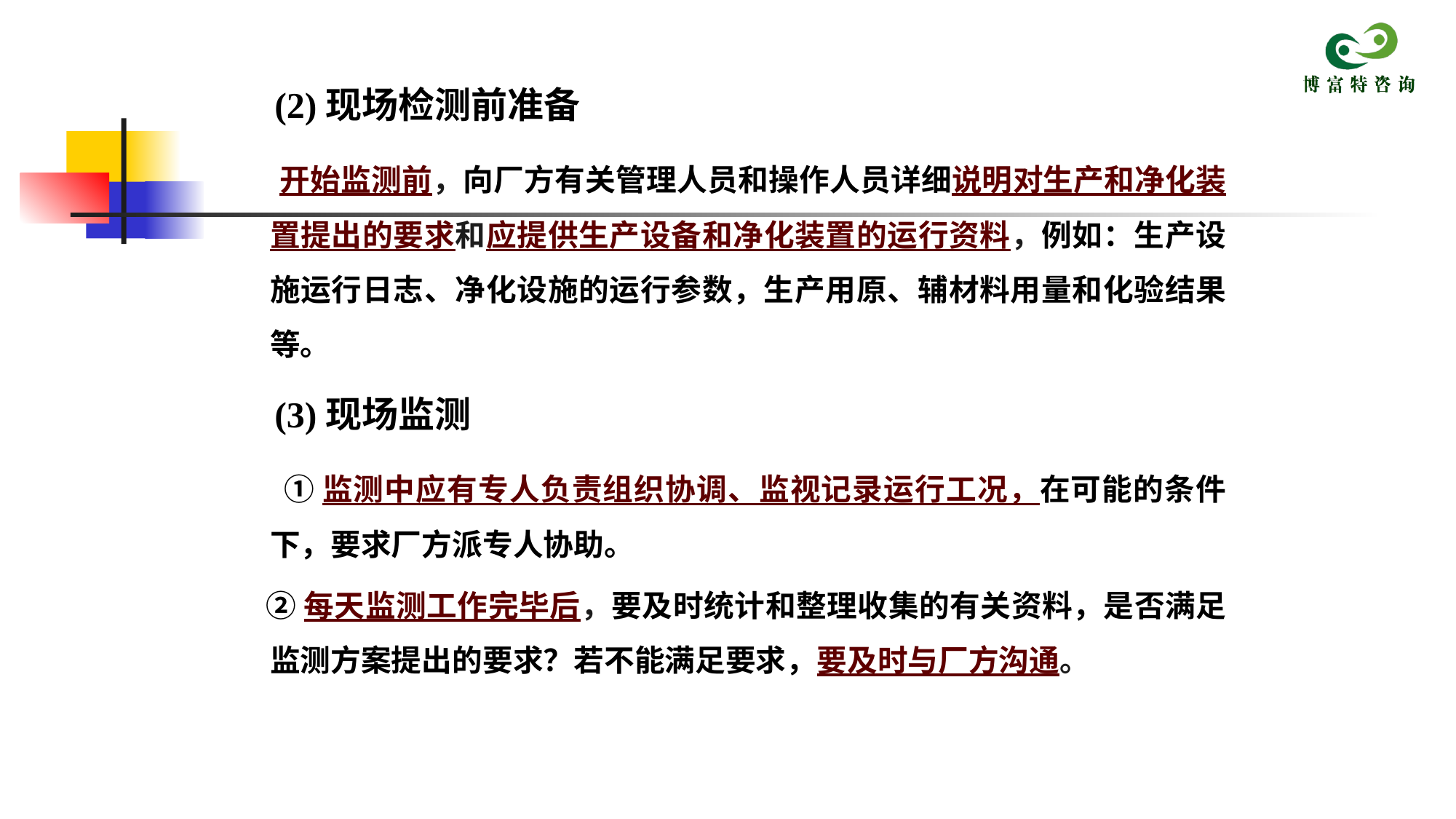

(2)现场检测前准备
     开始监测前，向厂方有关管理人员和操作人员详细说明对生产和净化装置提出的要求和应提供生产设备和净化装置的运行资料，例如：生产设施运行日志、净化设施的运行参数，生产用原、辅材料用量和化验结果等。
     (3)现场监测
      ①监测中应有专人负责组织协调、监视记录运行工况，在可能的条件下，要求厂方派专人协助。
     ②每天监测工作完毕后，要及时统计和整理收集的有关资料，是否满足监测方案提出的要求？若不能满足要求，要及时与厂方沟通。